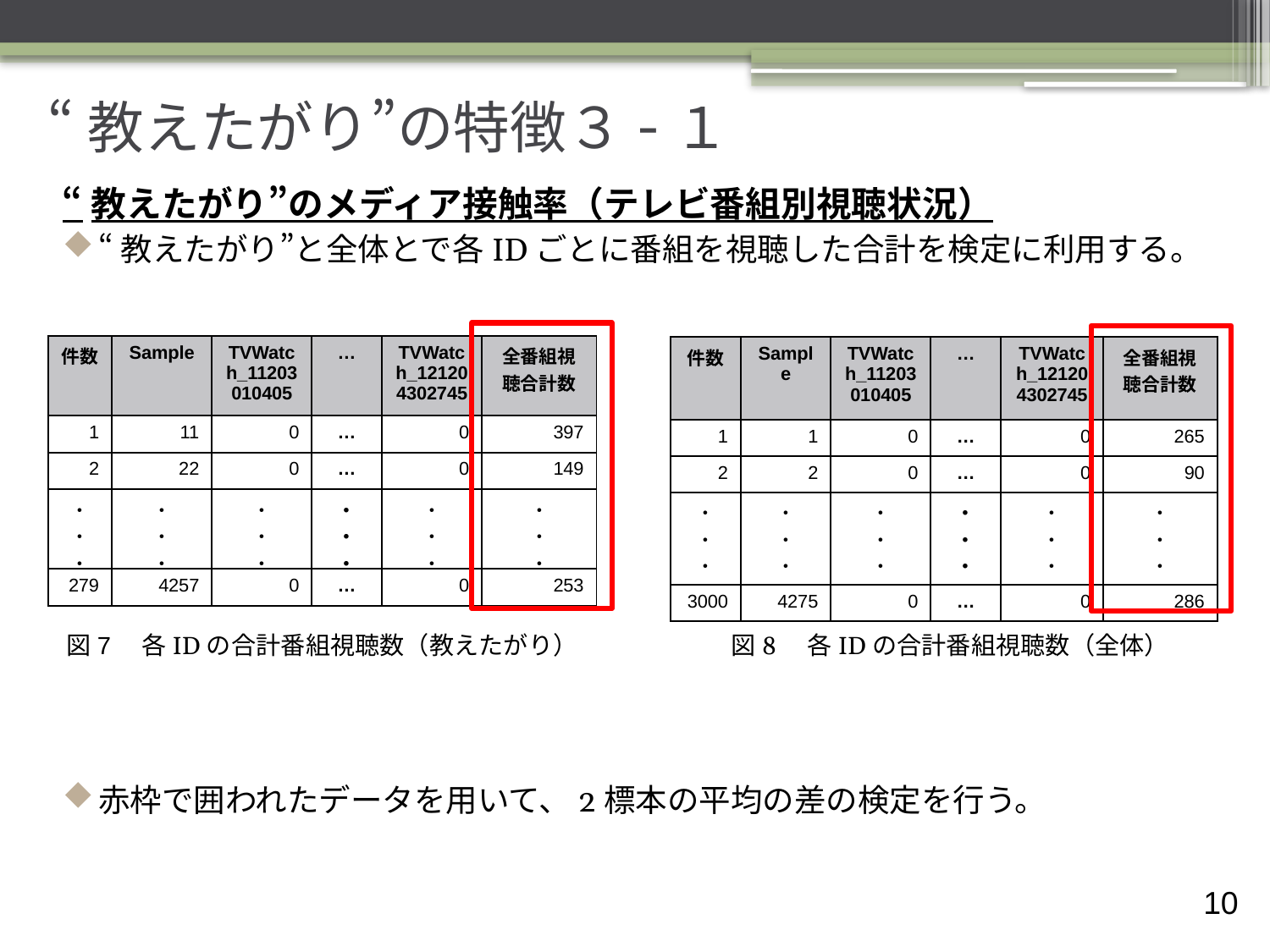

# “教えたがり”の特徴３-１
“教えたがり”のメディア接触率（テレビ番組別視聴状況）
“教えたがり”と全体とで各IDごとに番組を視聴した合計を検定に利用する。

赤枠で囲われたデータを用いて、2標本の平均の差の検定を行う。

| 件数 | Sample | TVWatch\_11203010405 | … | TVWatch\_121204302745 | 全番組視聴合計数 |
| --- | --- | --- | --- | --- | --- |
| 1 | 11 | 0 | … | 0 | 397 |
| 2 | 22 | 0 | … | 0 | 149 |
| ・ ・ ・ | ・ ・ ・ | ・ ・ ・ | ・ ・ ・ | ・ ・ ・ | ・ ・ ・ |
| 279 | 4257 | 0 | … | 0 | 253 |
| 件数 | Sample | TVWatch\_11203010405 | … | TVWatch\_121204302745 | 全番組視聴合計数 |
| --- | --- | --- | --- | --- | --- |
| 1 | 1 | 0 | … | 0 | 265 |
| 2 | 2 | 0 | … | 0 | 90 |
| ・ ・ ・ | ・ ・ ・ | ・ ・ ・ | ・ ・ ・ | ・ ・ ・ | ・ ・ ・ |
| 3000 | 4275 | 0 | … | 0 | 286 |
図7　各IDの合計番組視聴数（教えたがり）
図8　各IDの合計番組視聴数（全体）
10